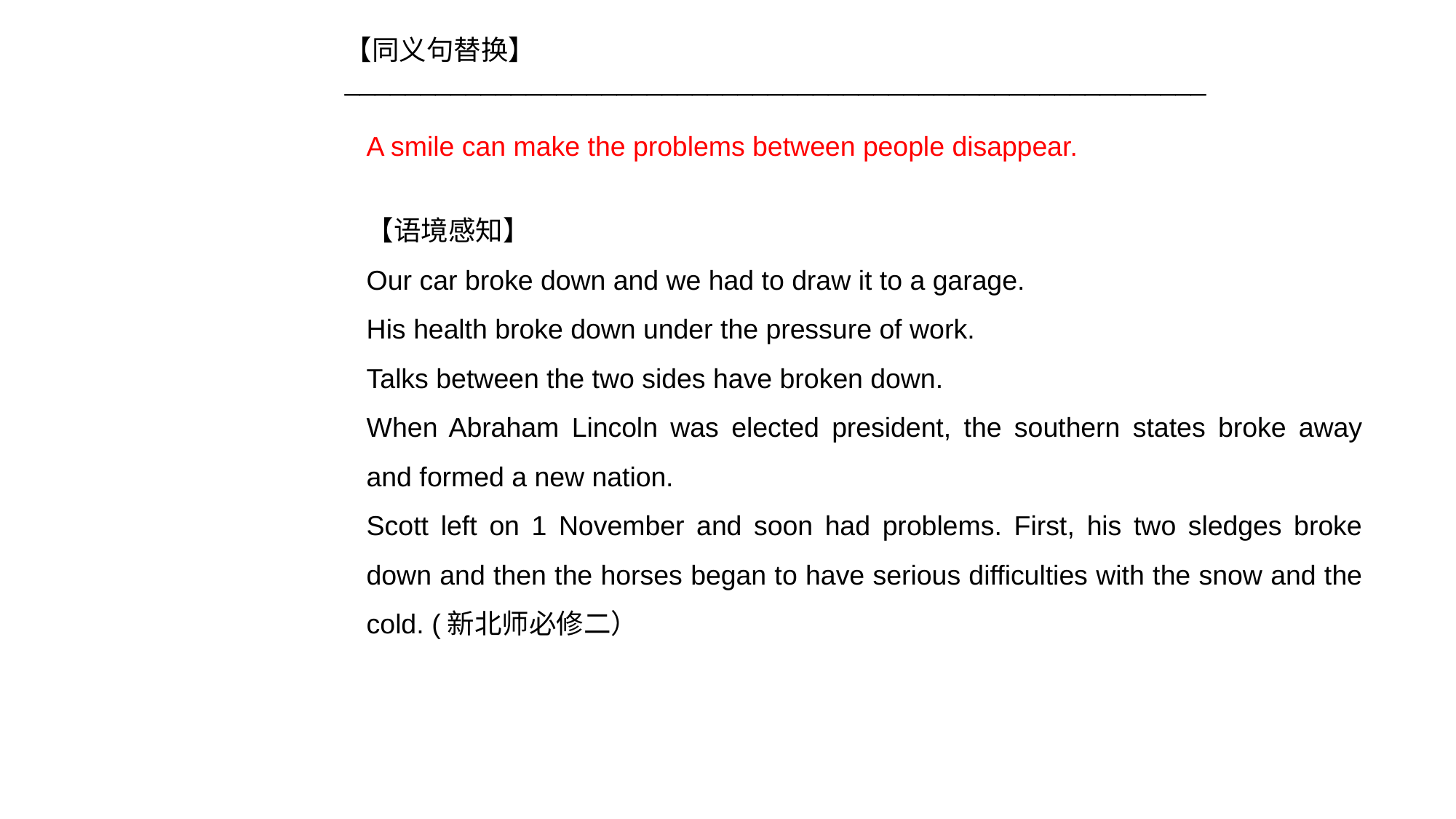

【同义句替换】
_________________________________________________________
A smile can make the problems between people disappear.
【语境感知】
Our car broke down and we had to draw it to a garage.
His health broke down under the pressure of work.
Talks between the two sides have broken down.
When Abraham Lincoln was elected president, the southern states broke away and formed a new nation.
Scott left on 1 November and soon had problems. First, his two sledges broke down and then the horses began to have serious difficulties with the snow and the cold. (新北师必修二）